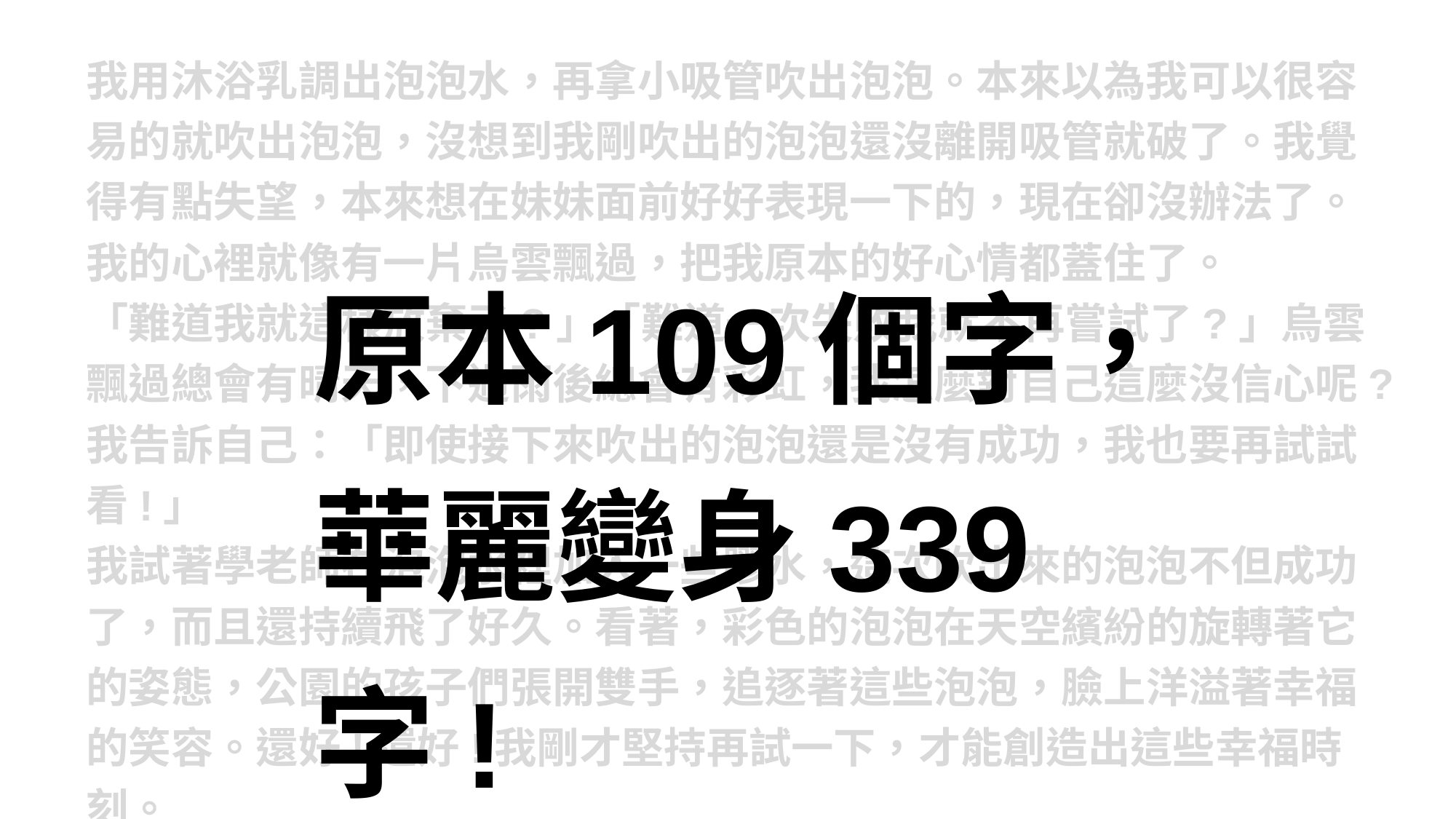

我用沐浴乳調出泡泡水，再拿小吸管吹出泡泡。本來以為我可以很容易的就吹出泡泡，沒想到我剛吹出的泡泡還沒離開吸管就破了。我覺得有點失望，本來想在妹妹面前好好表現一下的，現在卻沒辦法了。我的心裡就像有一片烏雲飄過，把我原本的好心情都蓋住了。
「難道我就這樣放棄了?」「難道一次失敗我就不再嘗試了?」烏雲飄過總會有晴天，下過雨後總會有彩虹，我怎麼對自己這麼沒信心呢?
我告訴自己：「即使接下來吹出的泡泡還是沒有成功，我也要再試試看!」
我試著學老師在泡泡水裡加入一些膠水，這次吹出來的泡泡不但成功了，而且還持續飛了好久。看著，彩色的泡泡在天空繽紛的旋轉著它的姿態，公園的孩子們張開雙手，追逐著這些泡泡，臉上洋溢著幸福的笑容。還好!還好!我剛才堅持再試一下，才能創造出這些幸福時刻。
原本109個字，
華麗變身339字!